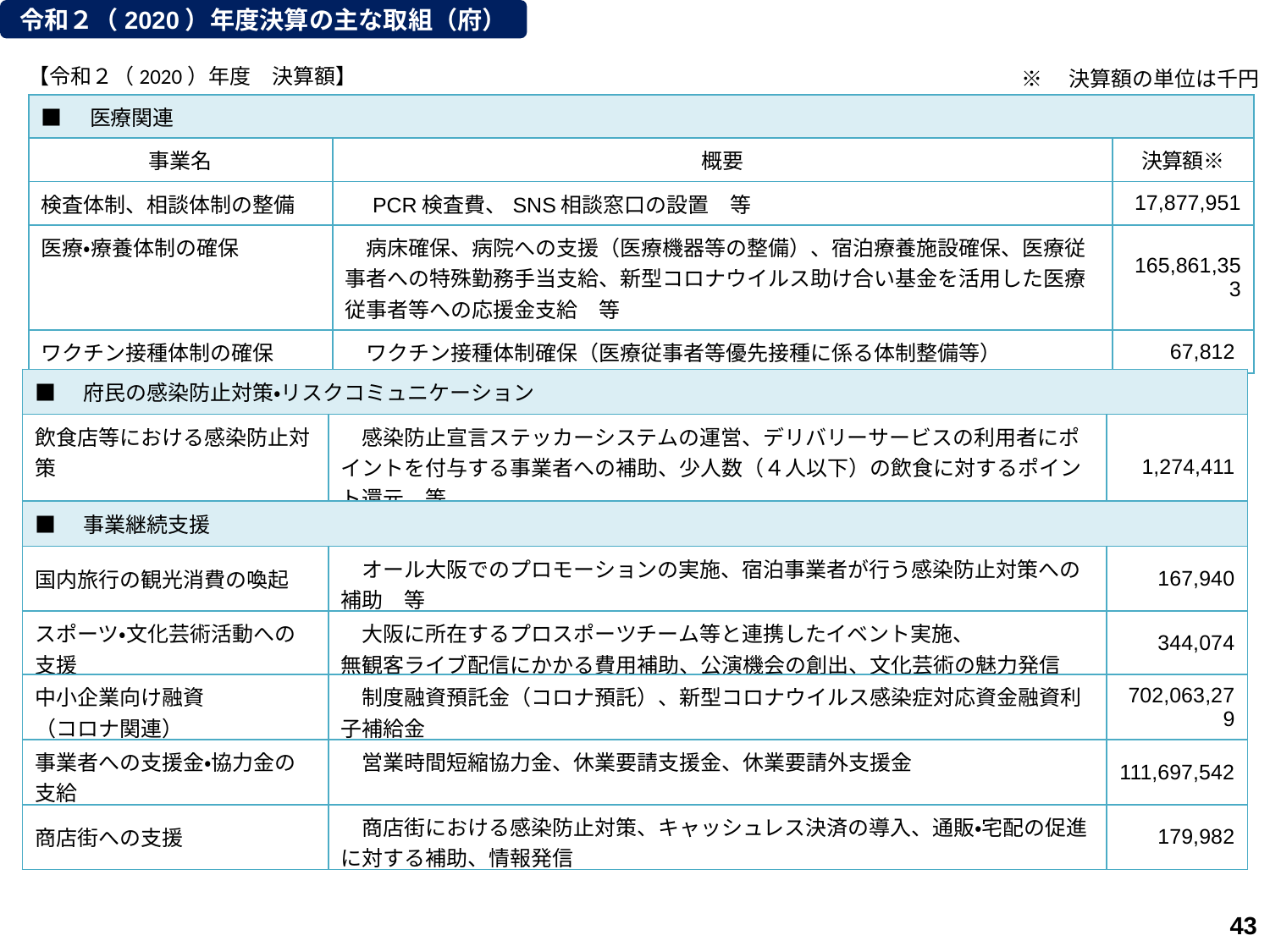

令和２（2020）年度決算の主な取組（府）
【令和２（2020）年度　決算額】
※　決算額の単位は千円
| ■　医療関連 |  |  |
| --- | --- | --- |
| 事業名 | 概要 | 決算額※ |
| 検査体制、相談体制の整備 | PCR検査費、SNS相談窓口の設置　等 | 17,877,951 |
| 医療・療養体制の確保 | 病床確保、病院への支援（医療機器等の整備）、宿泊療養施設確保、医療従事者への特殊勤務手当支給、新型コロナウイルス助け合い基金を活用した医療従事者等への応援金支給　等 | 165,861,353 |
| ワクチン接種体制の確保 | ワクチン接種体制確保（医療従事者等優先接種に係る体制整備等） | 67,812 |
| ■　府民の感染防止対策・リスクコミュニケーション |  |  |
| --- | --- | --- |
| 飲食店等における感染防止対策 | 感染防止宣言ステッカーシステムの運営、デリバリーサービスの利用者にポイントを付与する事業者への補助、少人数（４人以下）の飲食に対するポイント還元　等 | 1,274,411 |
| ■　事業継続支援 |  |  |
| --- | --- | --- |
| 国内旅行の観光消費の喚起 | オール大阪でのプロモーションの実施、宿泊事業者が行う感染防止対策への補助　等 | 167,940 |
| スポーツ・文化芸術活動への支援 | 大阪に所在するプロスポーツチーム等と連携したイベント実施、 無観客ライブ配信にかかる費用補助、公演機会の創出、文化芸術の魅力発信 | 344,074 |
| 中小企業向け融資 （コロナ関連） | 制度融資預託金（コロナ預託）、新型コロナウイルス感染症対応資金融資利子補給金 | 702,063,279 |
| 事業者への支援金・協力金の支給 | 営業時間短縮協力金、休業要請支援金、休業要請外支援金 | 111,697,542 |
| 商店街への支援 | 商店街における感染防止対策、キャッシュレス決済の導入、通販・宅配の促進に対する補助、情報発信 | 179,982 |
43